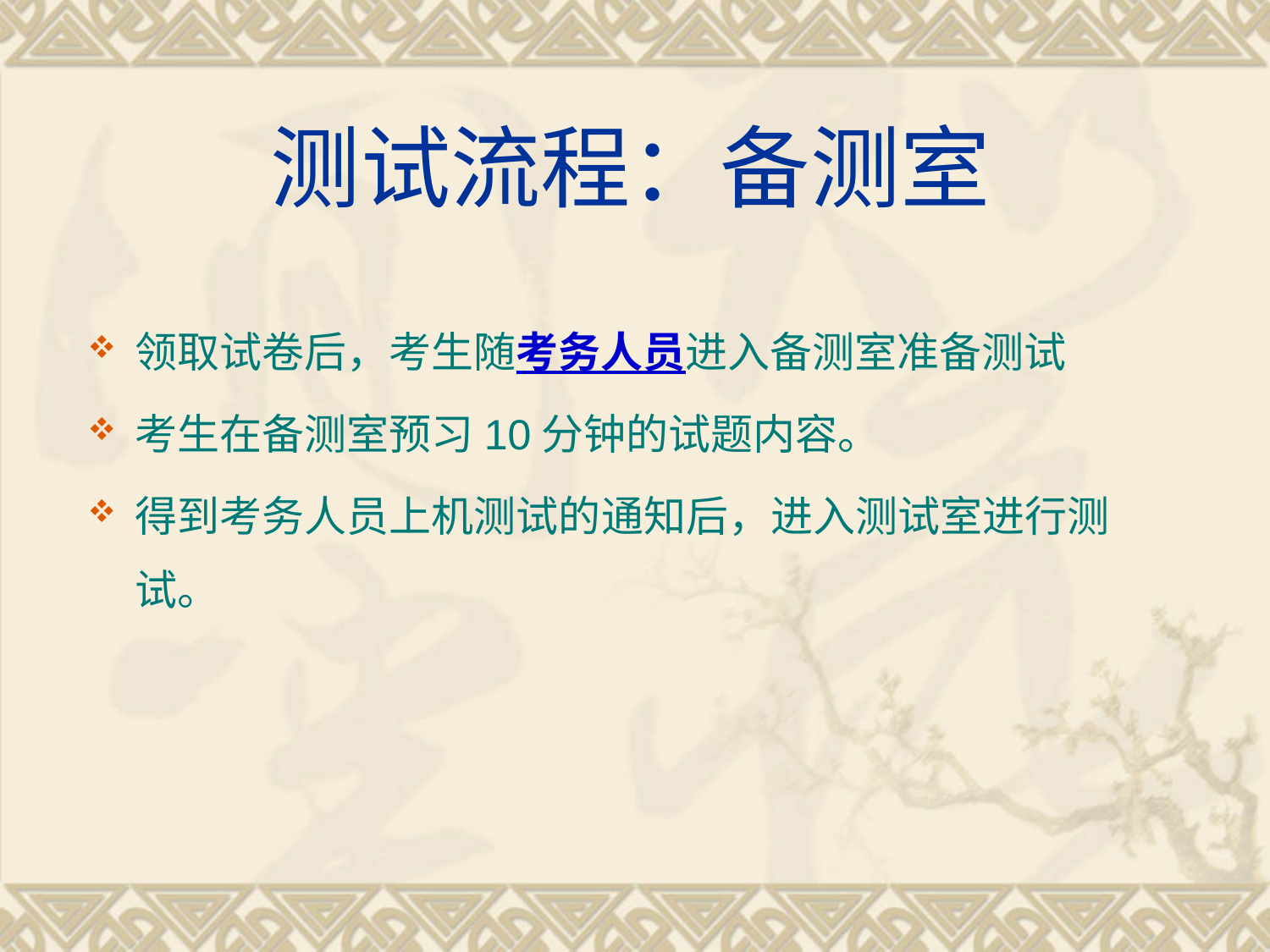

# 测试流程：备测室

领取试卷后，考生随考务人员进入备测室准备测试
考生在备测室预习10分钟的试题内容。
得到考务人员上机测试的通知后，进入测试室进行测试。